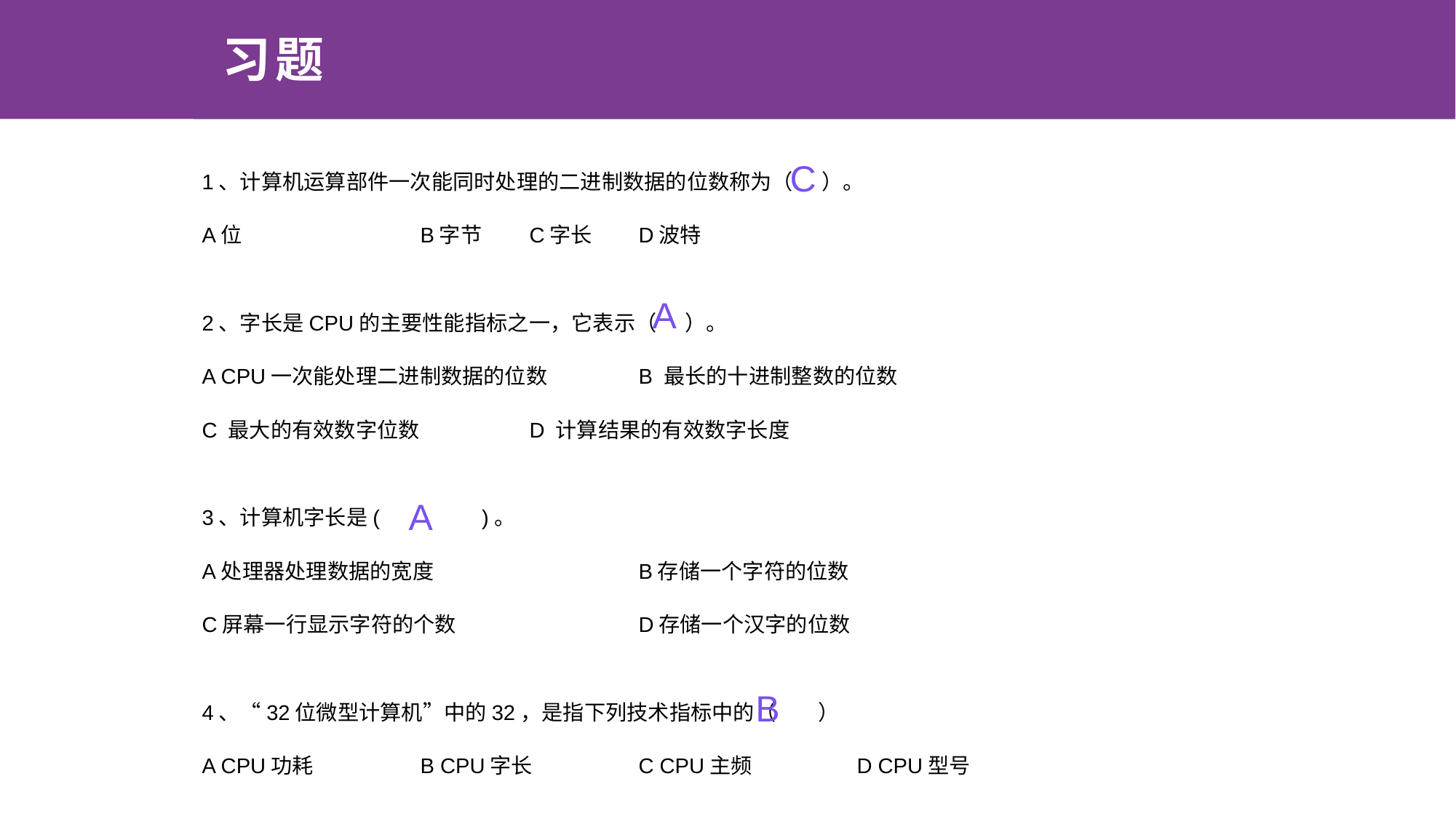

# 习题
1、计算机运算部件一次能同时处理的二进制数据的位数称为（      ）。
A位		B字节	C字长	D波特

2、字长是CPU的主要性能指标之一，它表示（      ）。
A CPU一次能处理二进制数据的位数	B 最长的十进制整数的位数
C 最大的有效数字位数		D 计算结果的有效数字长度

3、计算机字长是(                 )。
A处理器处理数据的宽度		B存储一个字符的位数
C屏幕一行显示字符的个数		D存储一个汉字的位数

4、“32位微型计算机”中的32，是指下列技术指标中的（         ）
A CPU功耗	B CPU字长	C CPU主频	D CPU型号

C
A
A
B